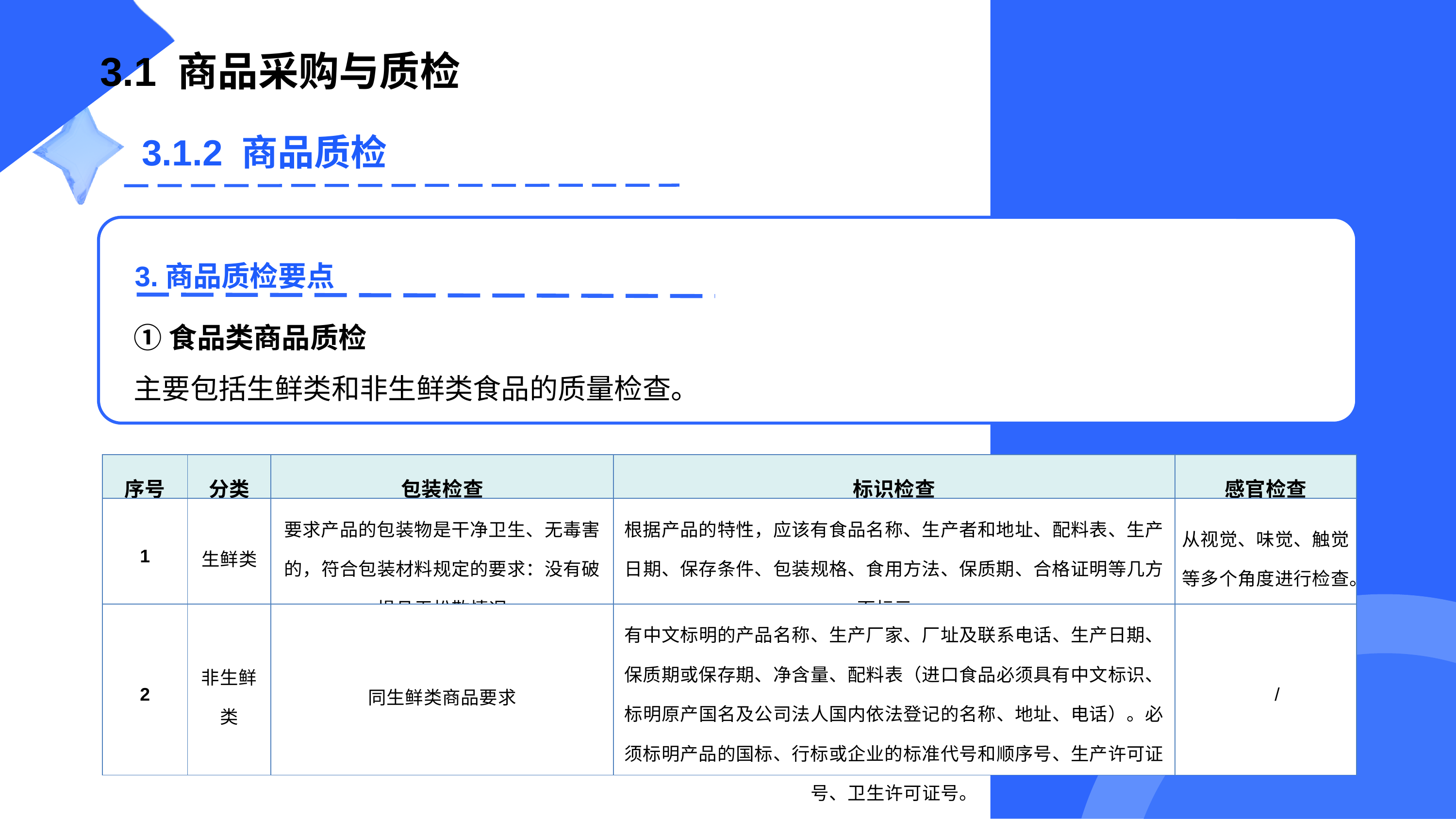

3.1 商品采购与质检

3.1.2 商品质检

3.商品质检要点

①食品类商品质检
主要包括生鲜类和非生鲜类食品的质量检查。
| 序号 | 分类 | 包装检查 | 标识检查 | 感官检查 |
| --- | --- | --- | --- | --- |
| 1 | 生鲜类 | 要求产品的包装物是干净卫生、无毒害的，符合包装材料规定的要求：没有破损且无松散情况 | 根据产品的特性，应该有食品名称、生产者和地址、配料表、生产日期、保存条件、包装规格、食用方法、保质期、合格证明等几方面标示。 | 从视觉、味觉、触觉等多个角度进行检查。 |
| 2 | 非生鲜类 | 同生鲜类商品要求 | 有中文标明的产品名称、生产厂家、厂址及联系电话、生产日期、保质期或保存期、净含量、配料表（进口食品必须具有中文标识、标明原产国名及公司法人国内依法登记的名称、地址、电话）。必须标明产品的国标、行标或企业的标准代号和顺序号、生产许可证号、卫生许可证号。 | / |